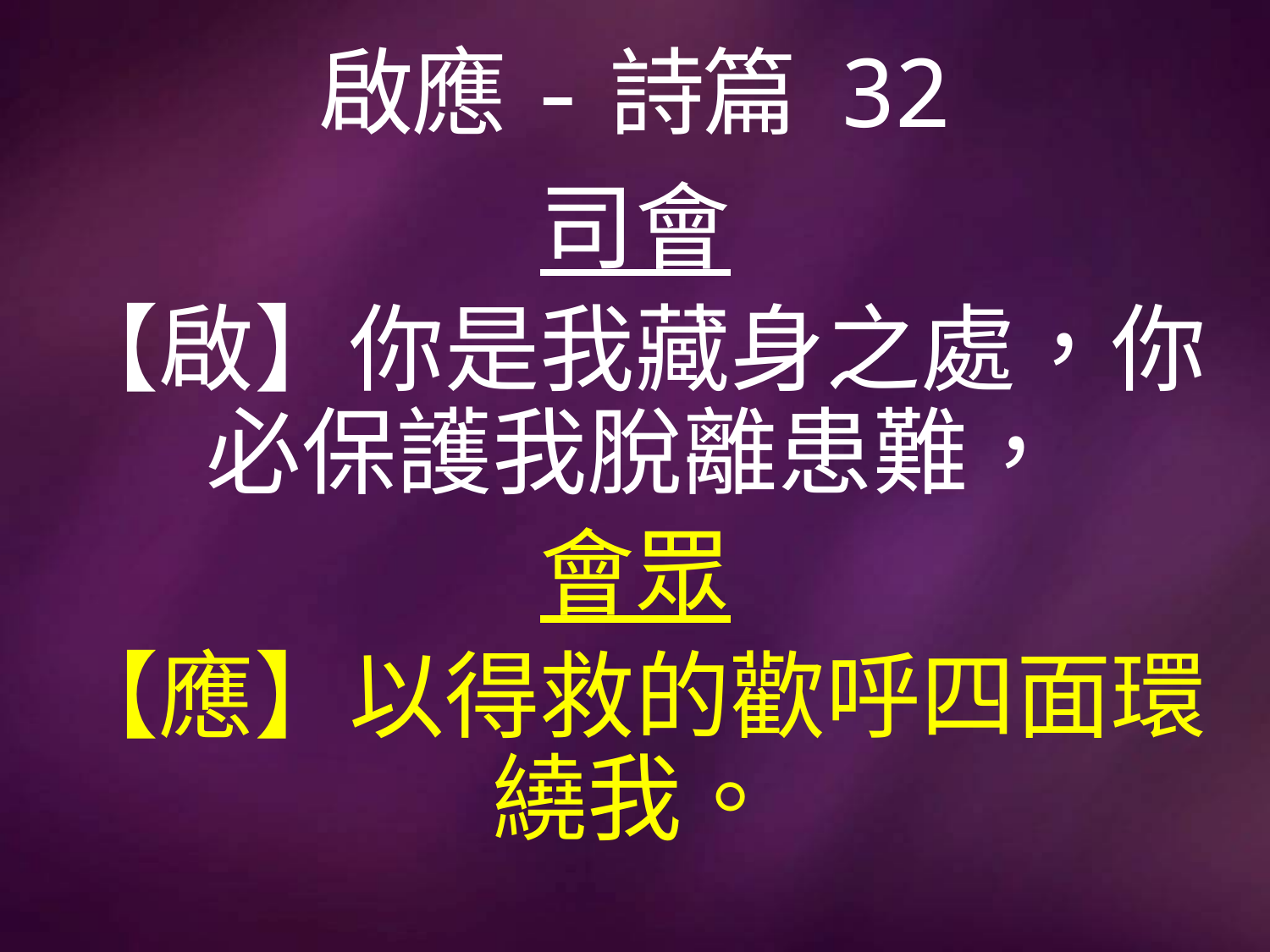

# 啟應-詩篇 32
司會
【啟】你是我藏身之處，你必保護我脫離患難，
會眾
【應】以得救的歡呼四面環繞我。